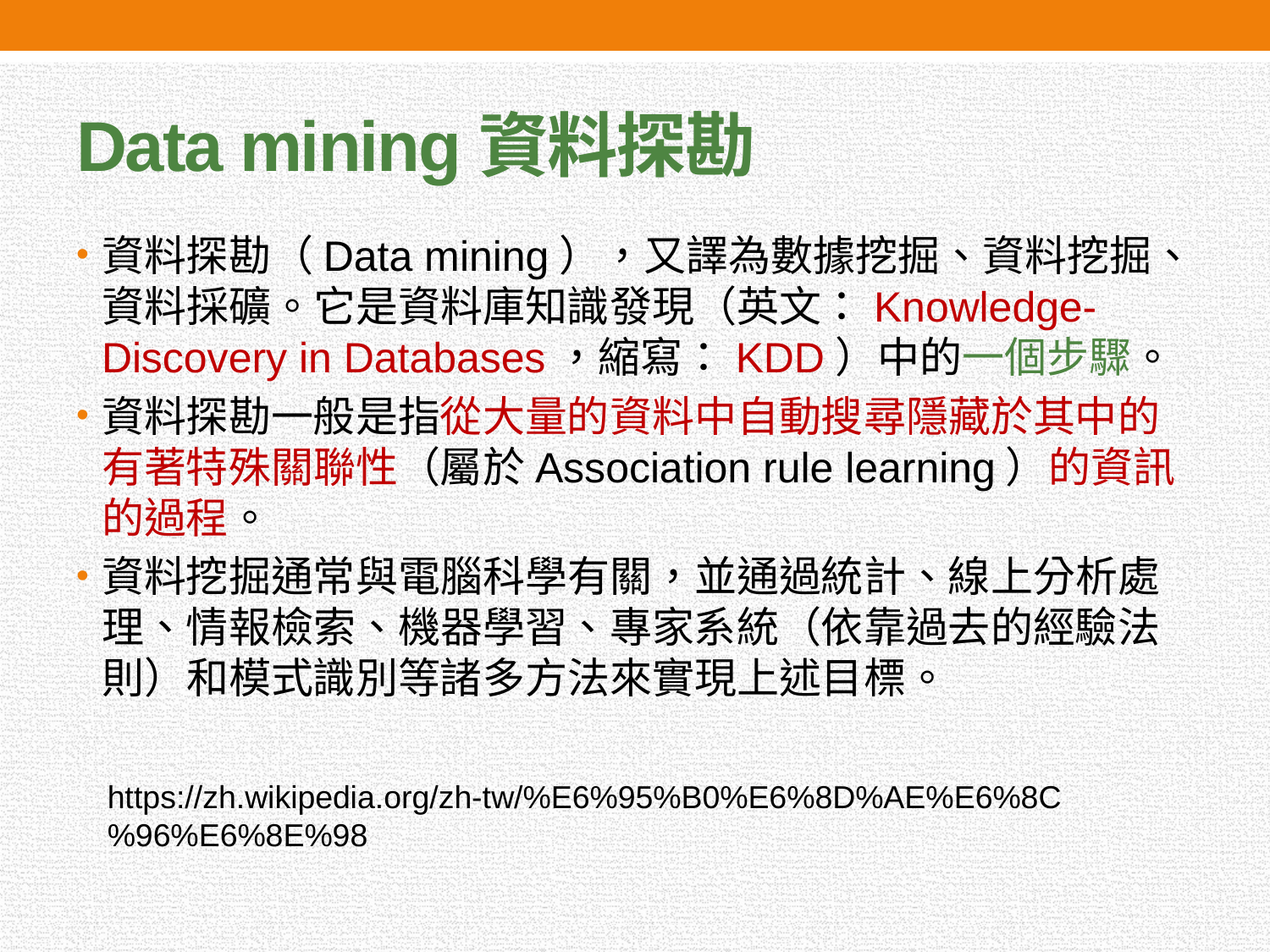

# Data mining資料探勘
資料探勘（Data mining），又譯為數據挖掘、資料挖掘、資料採礦。它是資料庫知識發現（英文：Knowledge-Discovery in Databases，縮寫：KDD）中的一個步驟。
資料探勘一般是指從大量的資料中自動搜尋隱藏於其中的有著特殊關聯性（屬於Association rule learning）的資訊的過程。
資料挖掘通常與電腦科學有關，並通過統計、線上分析處理、情報檢索、機器學習、專家系統（依靠過去的經驗法則）和模式識別等諸多方法來實現上述目標。
https://zh.wikipedia.org/zh-tw/%E6%95%B0%E6%8D%AE%E6%8C%96%E6%8E%98